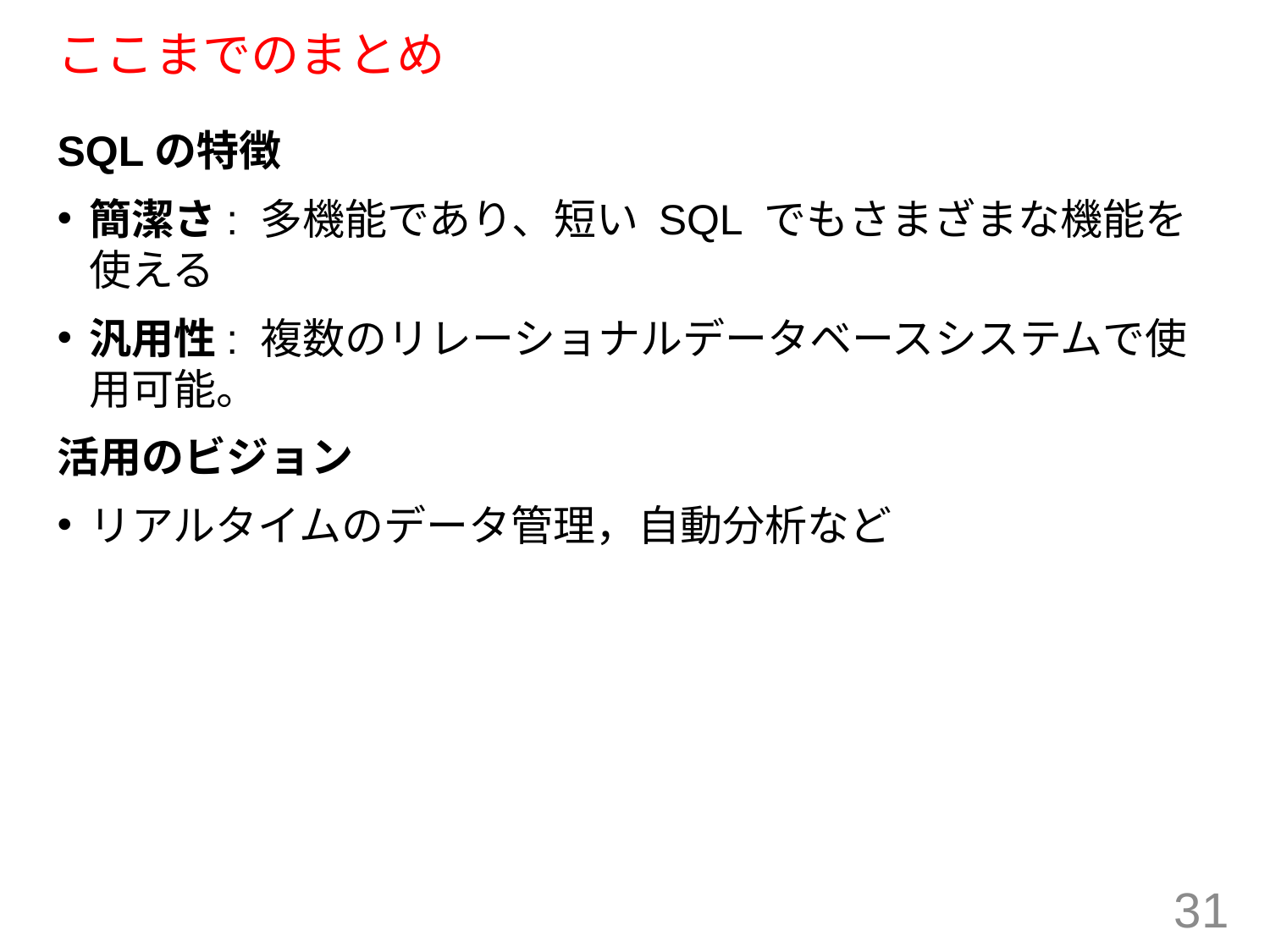

# ここまでのまとめ
SQLの特徴
簡潔さ: 多機能であり、短い SQL でもさまざまな機能を使える
汎用性: 複数のリレーショナルデータベースシステムで使用可能。
活用のビジョン
リアルタイムのデータ管理，自動分析など

31